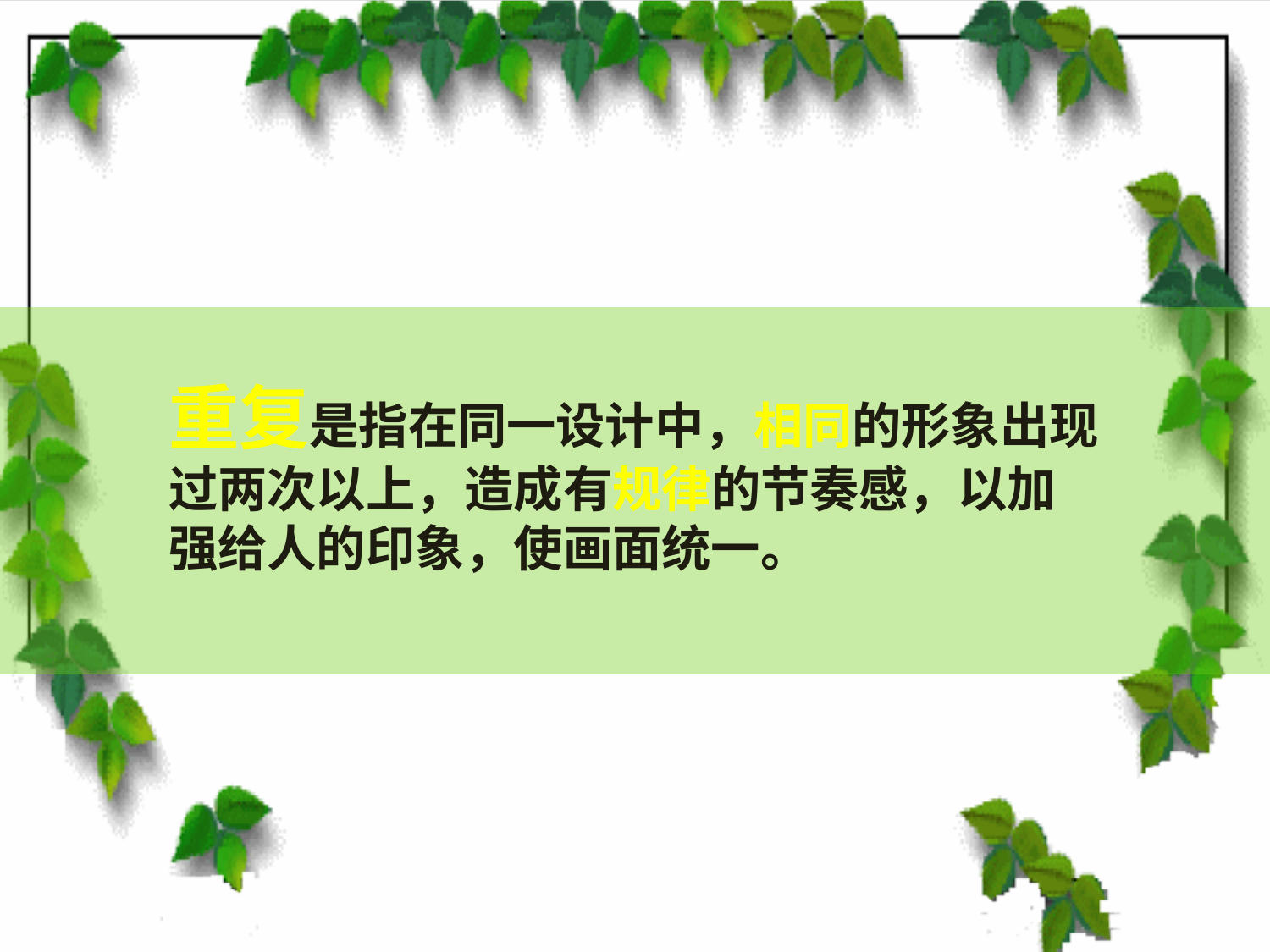

重复是指在同一设计中，相同的形象出现
过两次以上，造成有规律的节奏感，以加
强给人的印象，使画面统一。